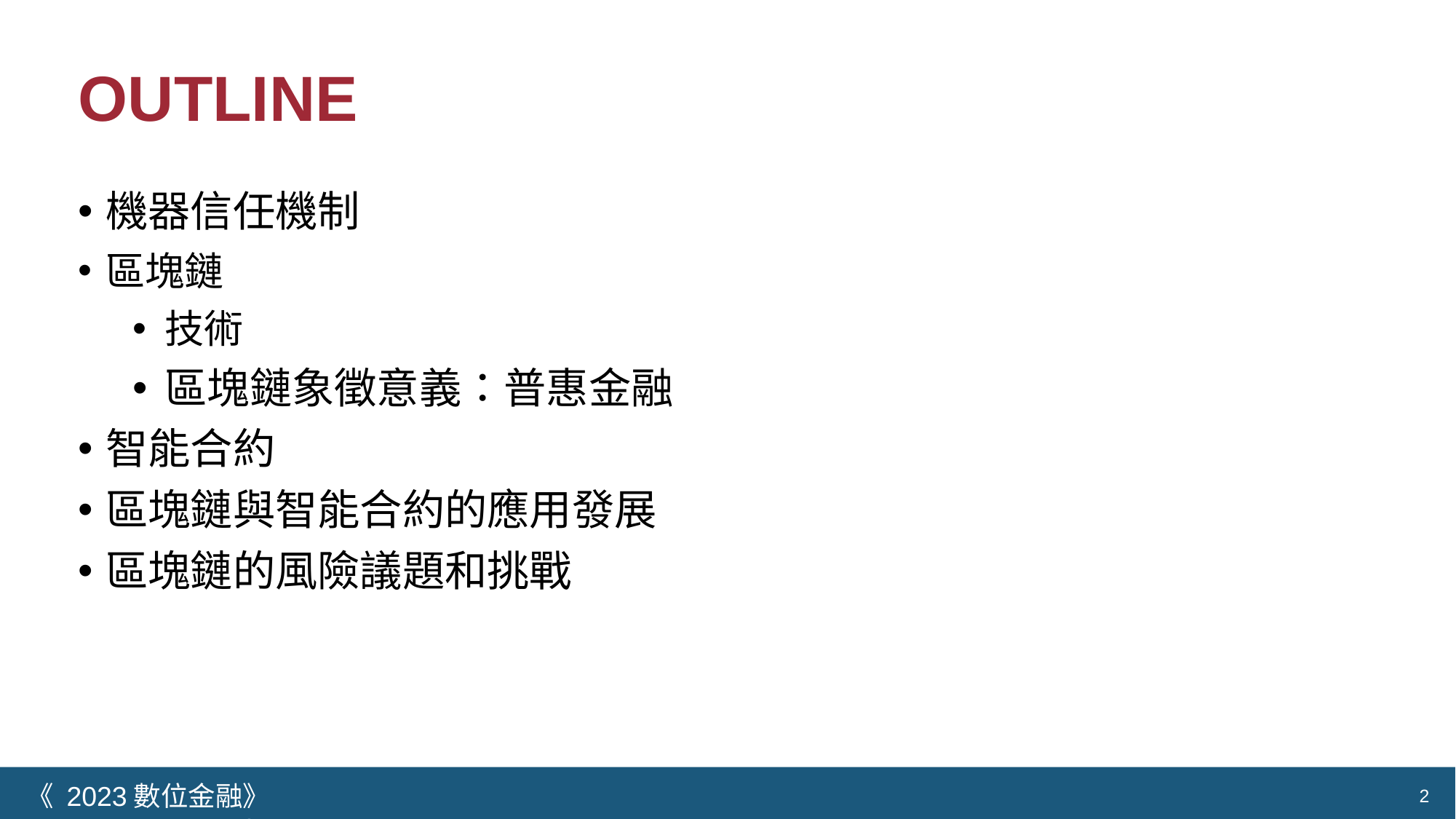

OUTLINE
機器信任機制
區塊鏈
技術
區塊鏈象徵意義：普惠金融
智能合約
區塊鏈與智能合約的應用發展
區塊鏈的風險議題和挑戰
《 2023數位金融》                                                                                                                                             	NYCU.IIM.IEBI Lab
2